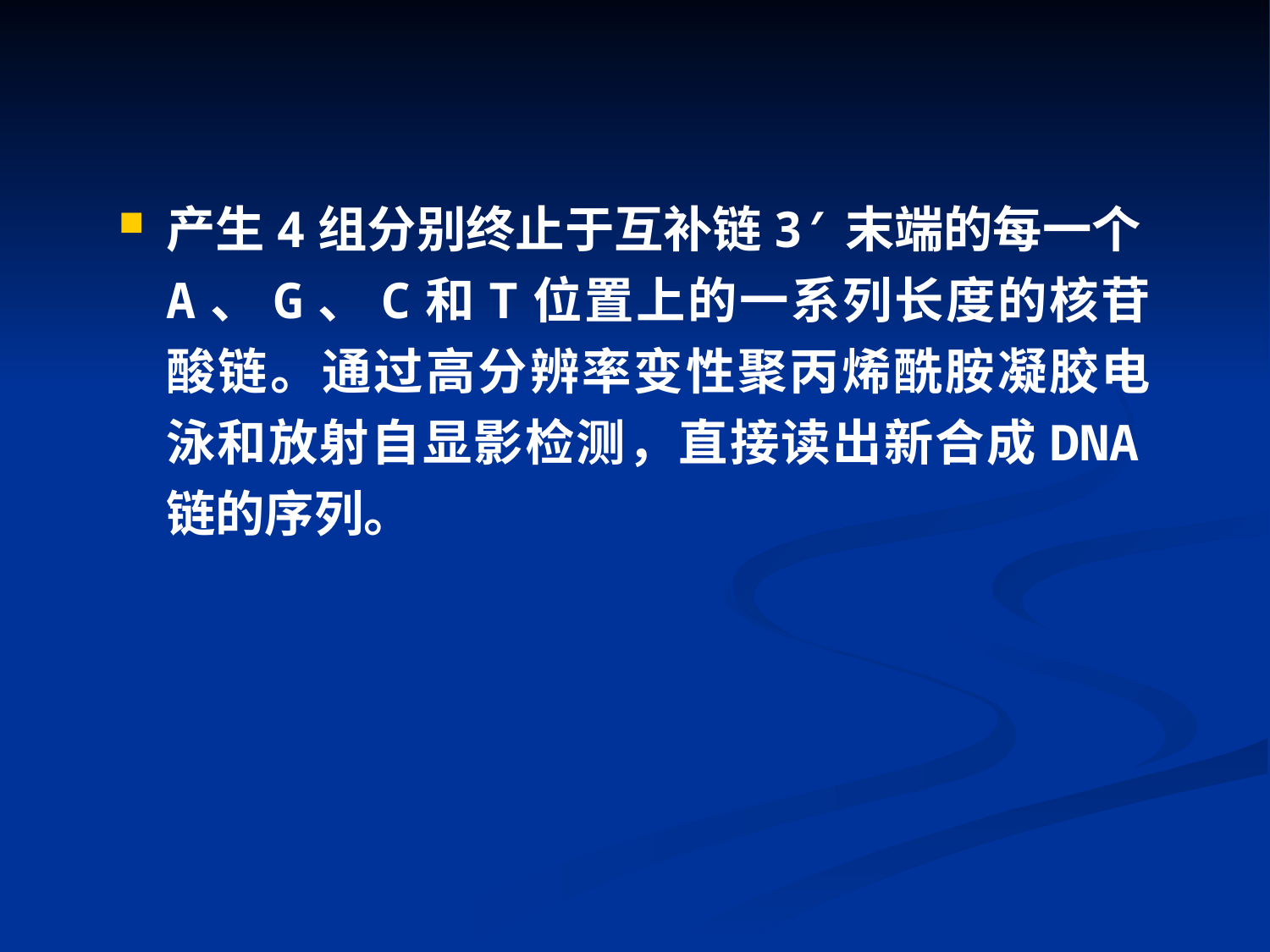

产生4组分别终止于互补链3′末端的每一个A、G、C和T位置上的一系列长度的核苷酸链。通过高分辨率变性聚丙烯酰胺凝胶电泳和放射自显影检测，直接读出新合成DNA链的序列。